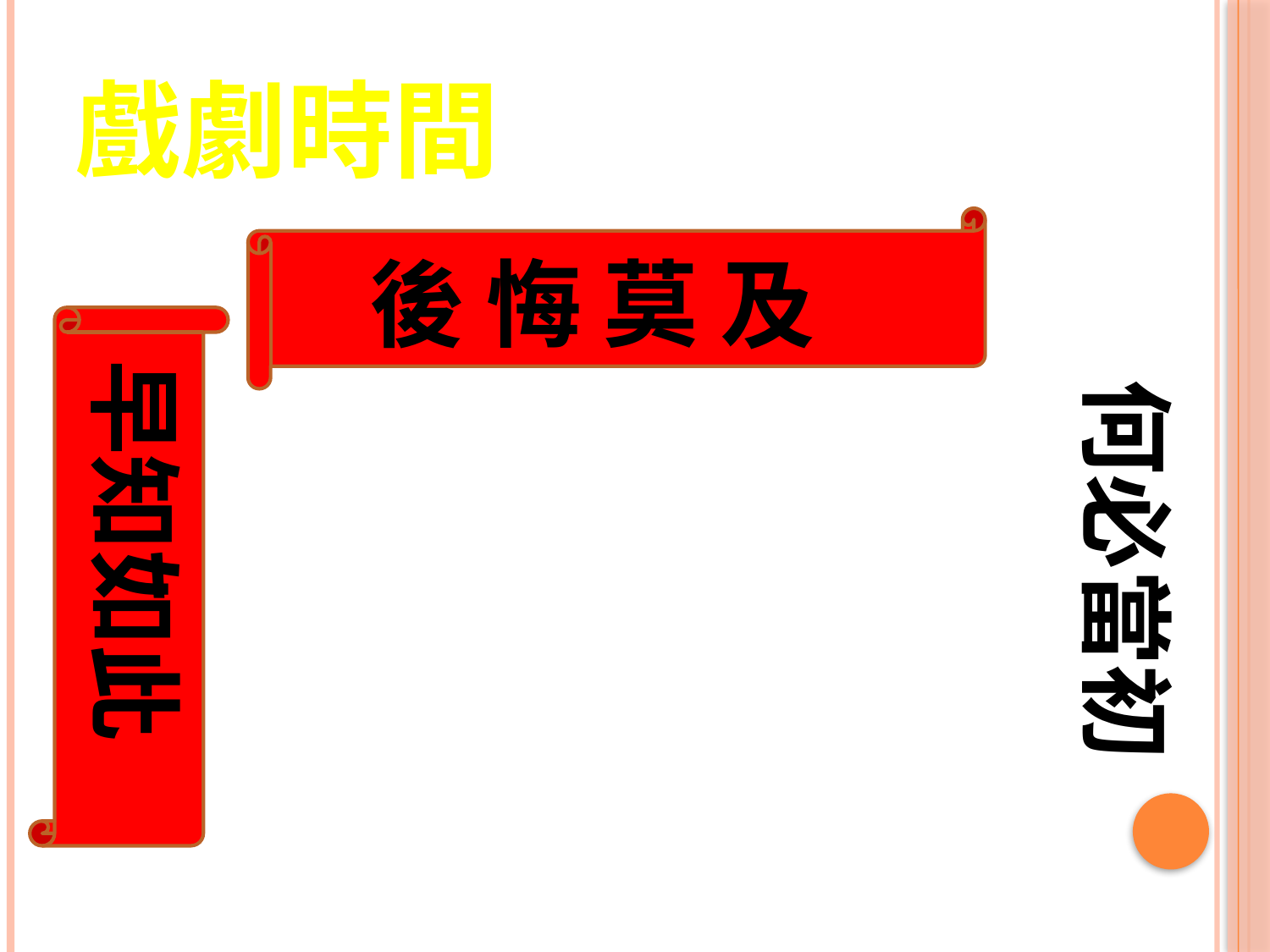

# 戲劇時間

後 悔 莫 及

早知如此
何必當初